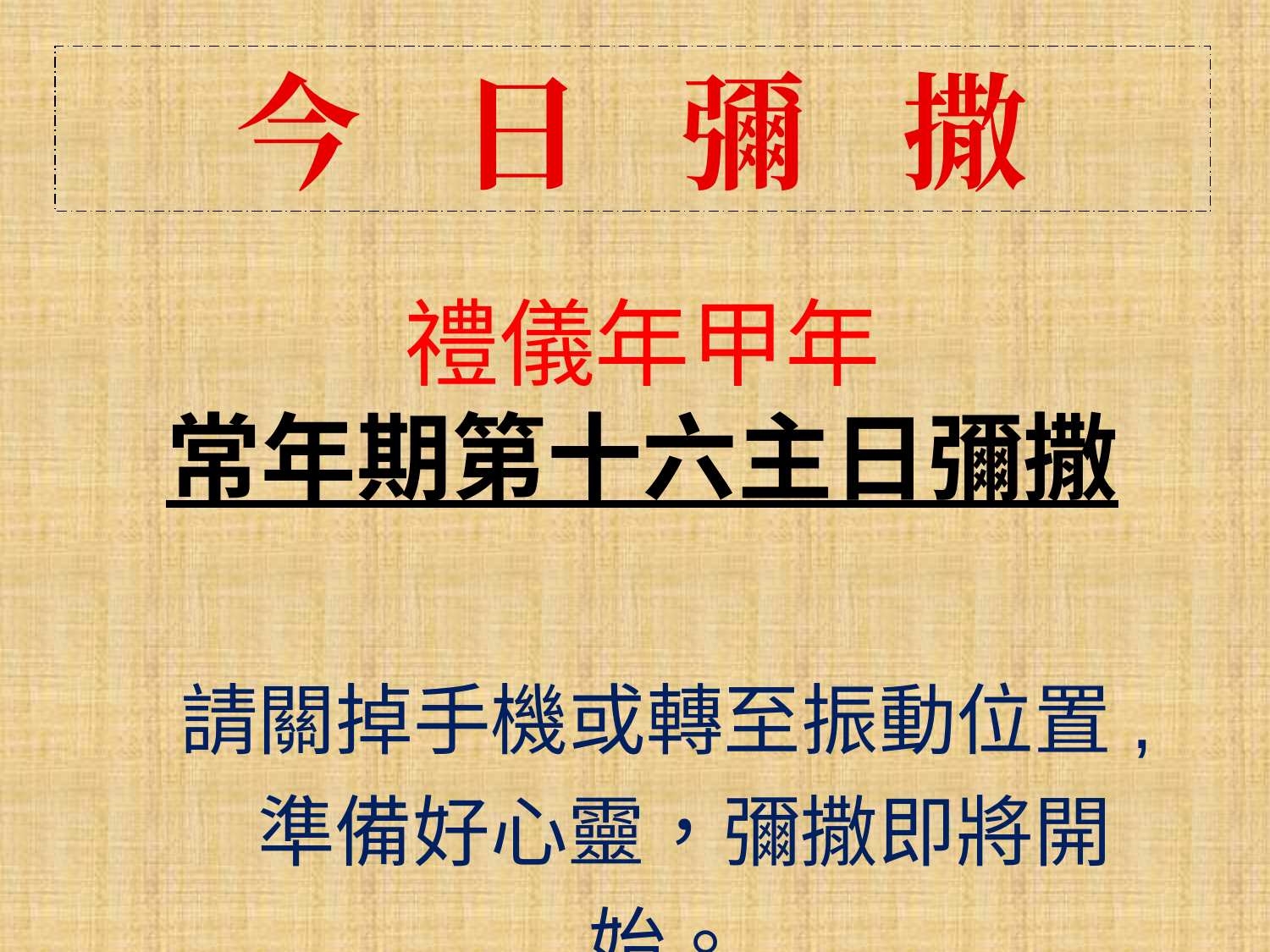

今   日   彌   撒

禮儀年甲年
常年期第十六主日彌撒

請關掉手機或轉至振動位置,
 準備好心靈，彌撒即將開始。